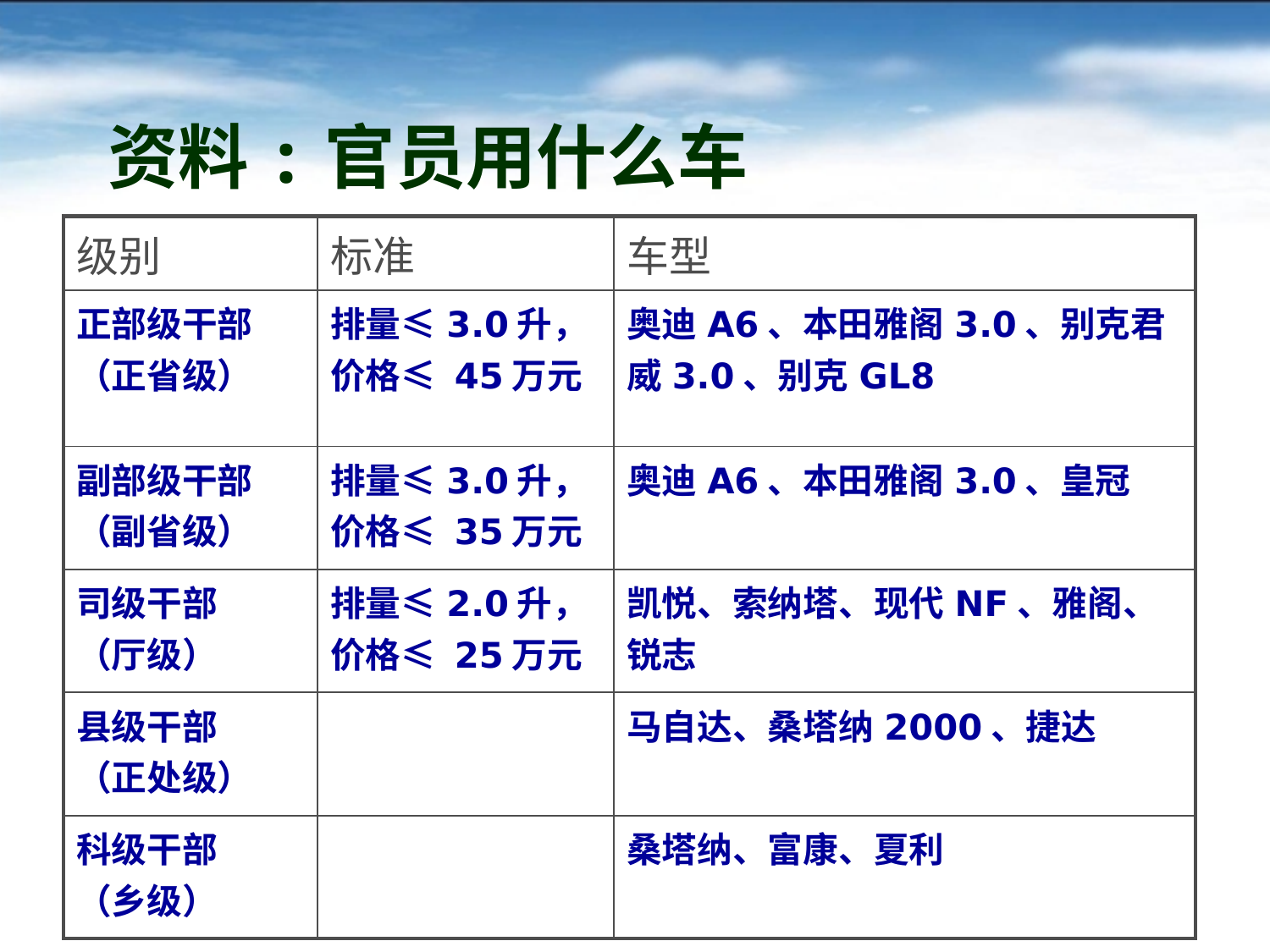

# 资料:官员用什么车
| 级别 | 标准 | 车型 |
| --- | --- | --- |
| 正部级干部（正省级） | 排量≤3.0升， 价格≤ 45万元 | 奥迪A6、本田雅阁3.0、别克君威3.0、别克GL8 |
| 副部级干部（副省级） | 排量≤3.0升， 价格≤ 35万元 | 奥迪A6、本田雅阁3.0、皇冠 |
| 司级干部 （厅级） | 排量≤2.0升， 价格≤ 25万元 | 凯悦、索纳塔、现代NF、雅阁、锐志 |
| 县级干部 （正处级） |  | 马自达、桑塔纳2000、捷达 |
| 科级干部 （乡级） |  | 桑塔纳、富康、夏利 |